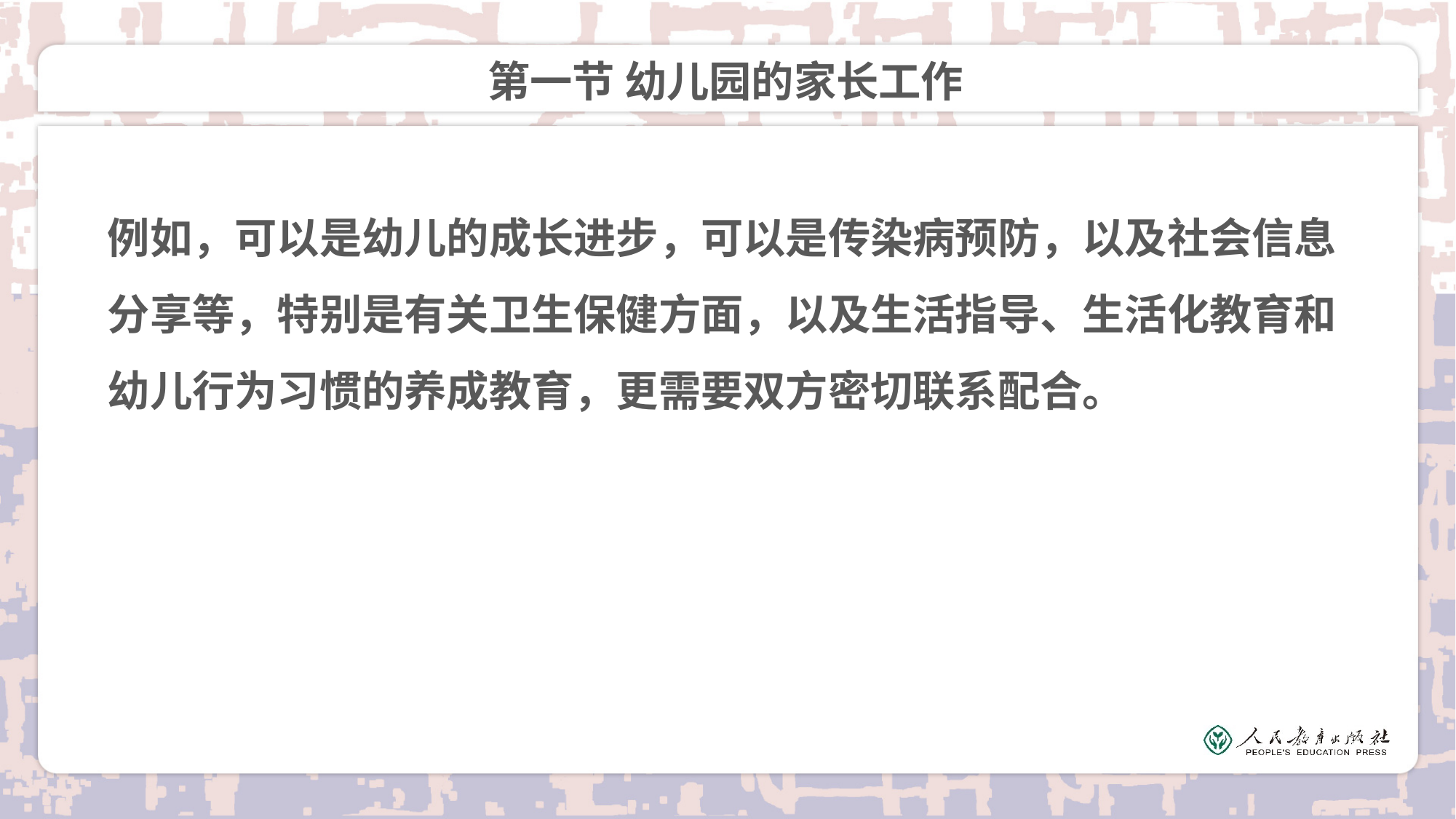

# 第一节 幼儿园的家长工作
例如，可以是幼儿的成长进步，可以是传染病预防，以及社会信息分享等，特别是有关卫生保健方面，以及生活指导、生活化教育和幼儿行为习惯的养成教育，更需要双方密切联系配合。